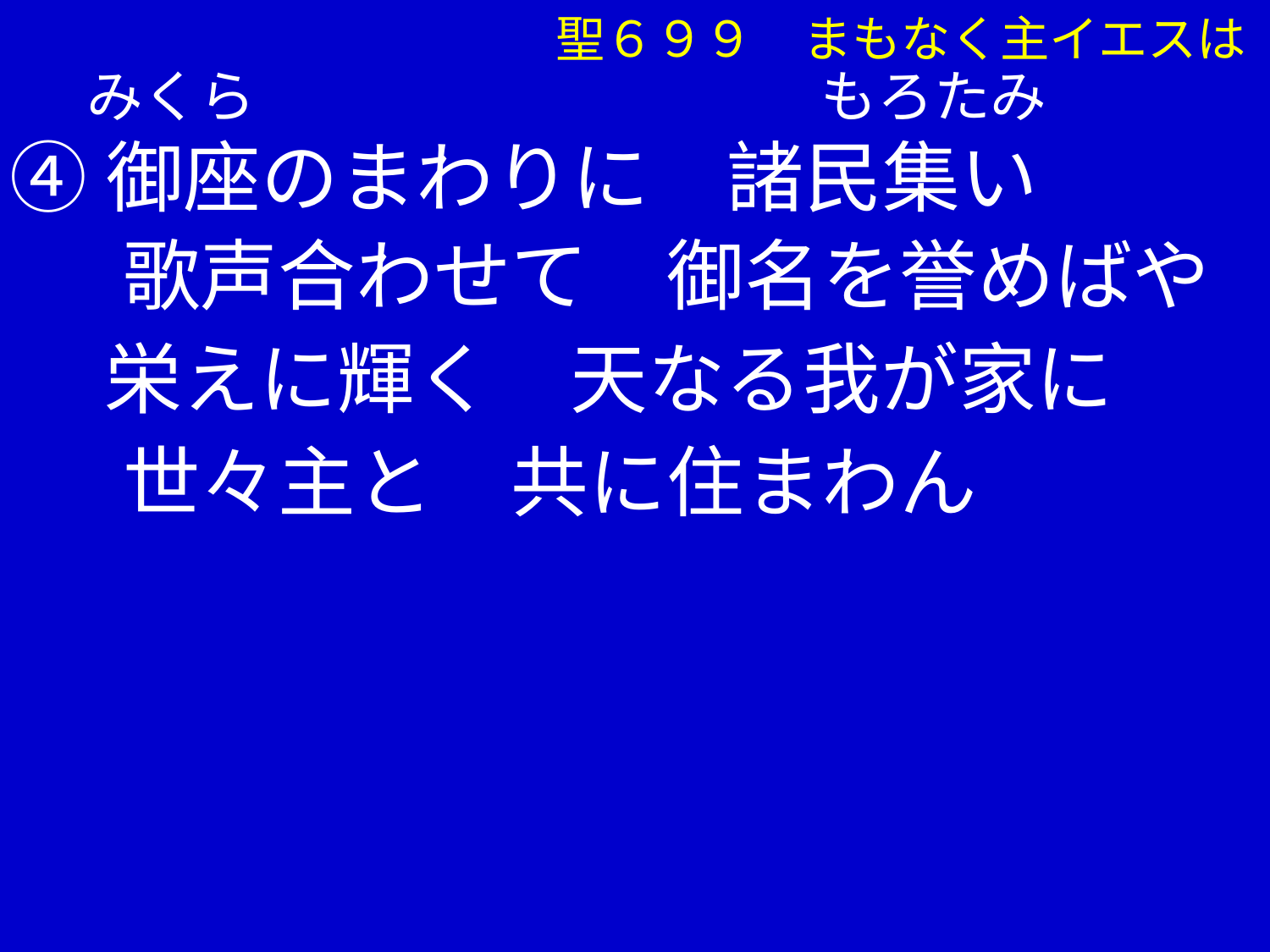

聖６９９　まもなく主イエスは
     みくら　　　　　　　　　　もろたみ
④御座のまわりに　諸民集い
 　歌声合わせて　御名を誉めばや
　 栄えに輝く　天なる我が家に
 　世々主と　共に住まわん